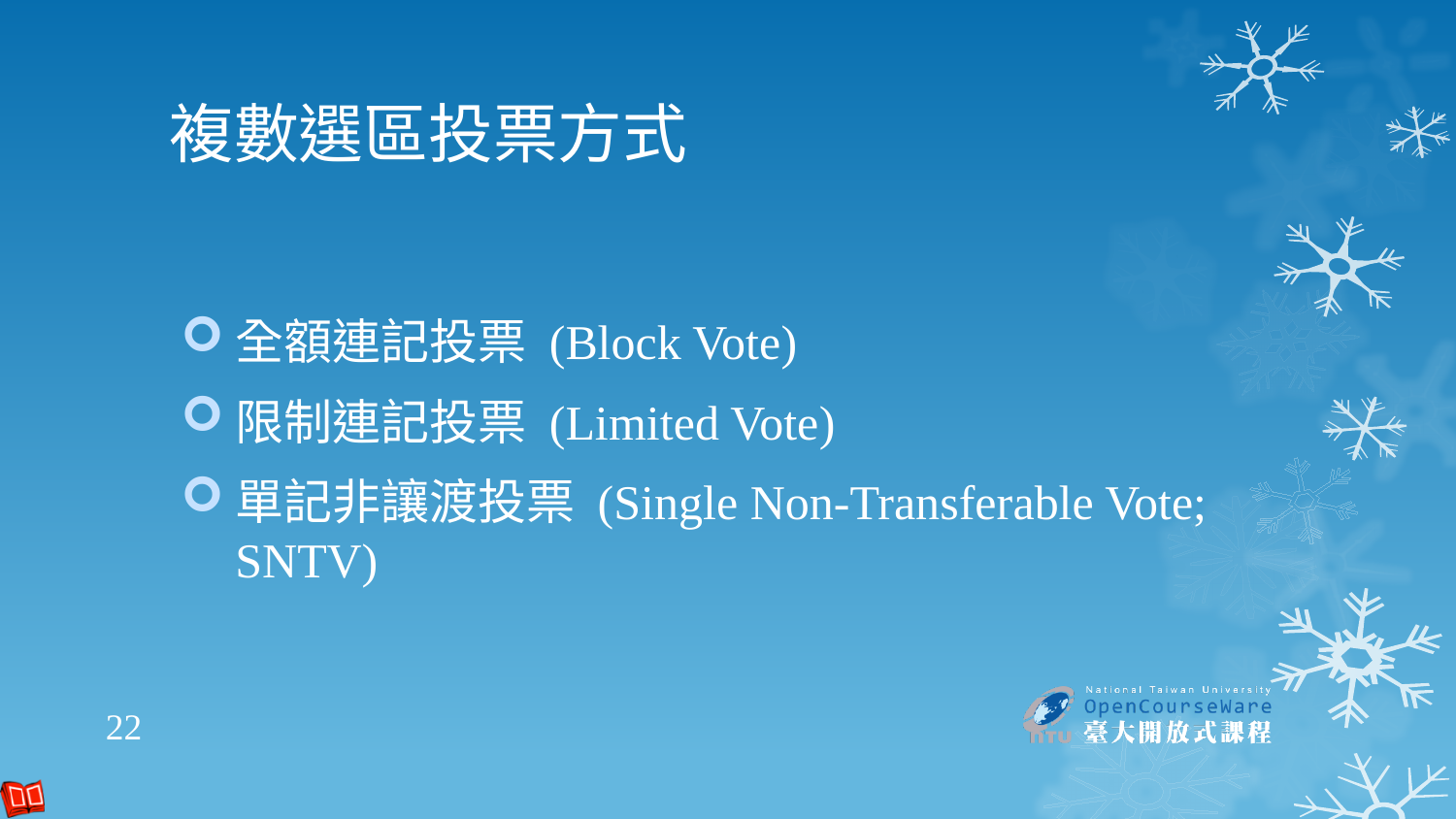

# 複數選區投票方式
全額連記投票 (Block Vote)
限制連記投票 (Limited Vote)
單記非讓渡投票 (Single Non-Transferable Vote; SNTV)
22